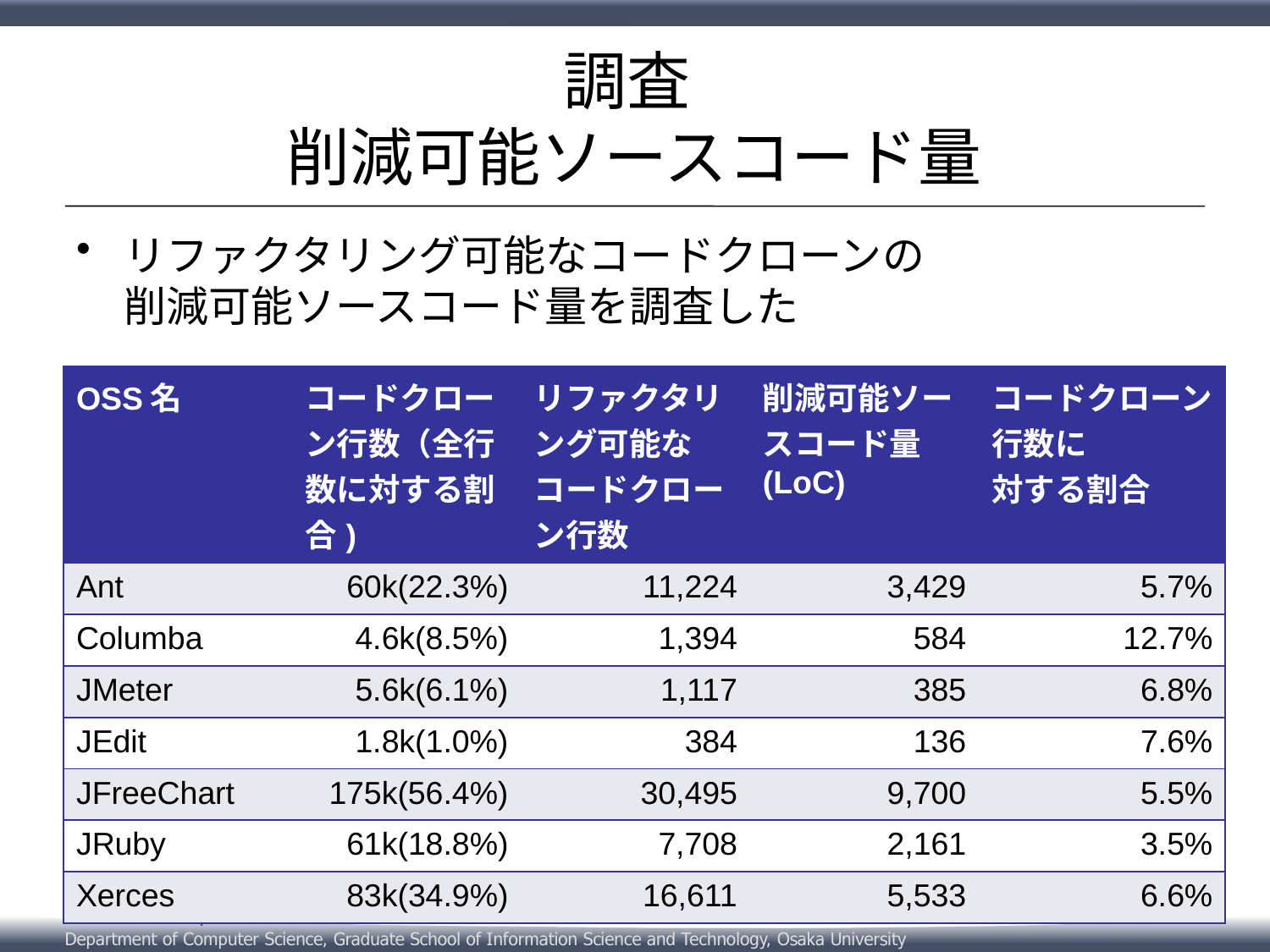

# 調査 削減可能ソースコード量
リファクタリング可能なコードクローンの
削減可能ソースコード量を調査した
| OSS名 | コードクローン行数（全行数に対する割合) | リファクタリング可能なコードクローン行数 | 削減可能ソースコード量(LoC) | コードクローン行数に 対する割合 |
| --- | --- | --- | --- | --- |
| Ant | 60k(22.3%) | 11,224 | 3,429 | 5.7% |
| Columba | 4.6k(8.5%) | 1,394 | 584 | 12.7% |
| JMeter | 5.6k(6.1%) | 1,117 | 385 | 6.8% |
| JEdit | 1.8k(1.0%) | 384 | 136 | 7.6% |
| JFreeChart | 175k(56.4%) | 30,495 | 9,700 | 5.5% |
| JRuby | 61k(18.8%) | 7,708 | 2,161 | 3.5% |
| Xerces | 83k(34.9%) | 16,611 | 5,533 | 6.6% |